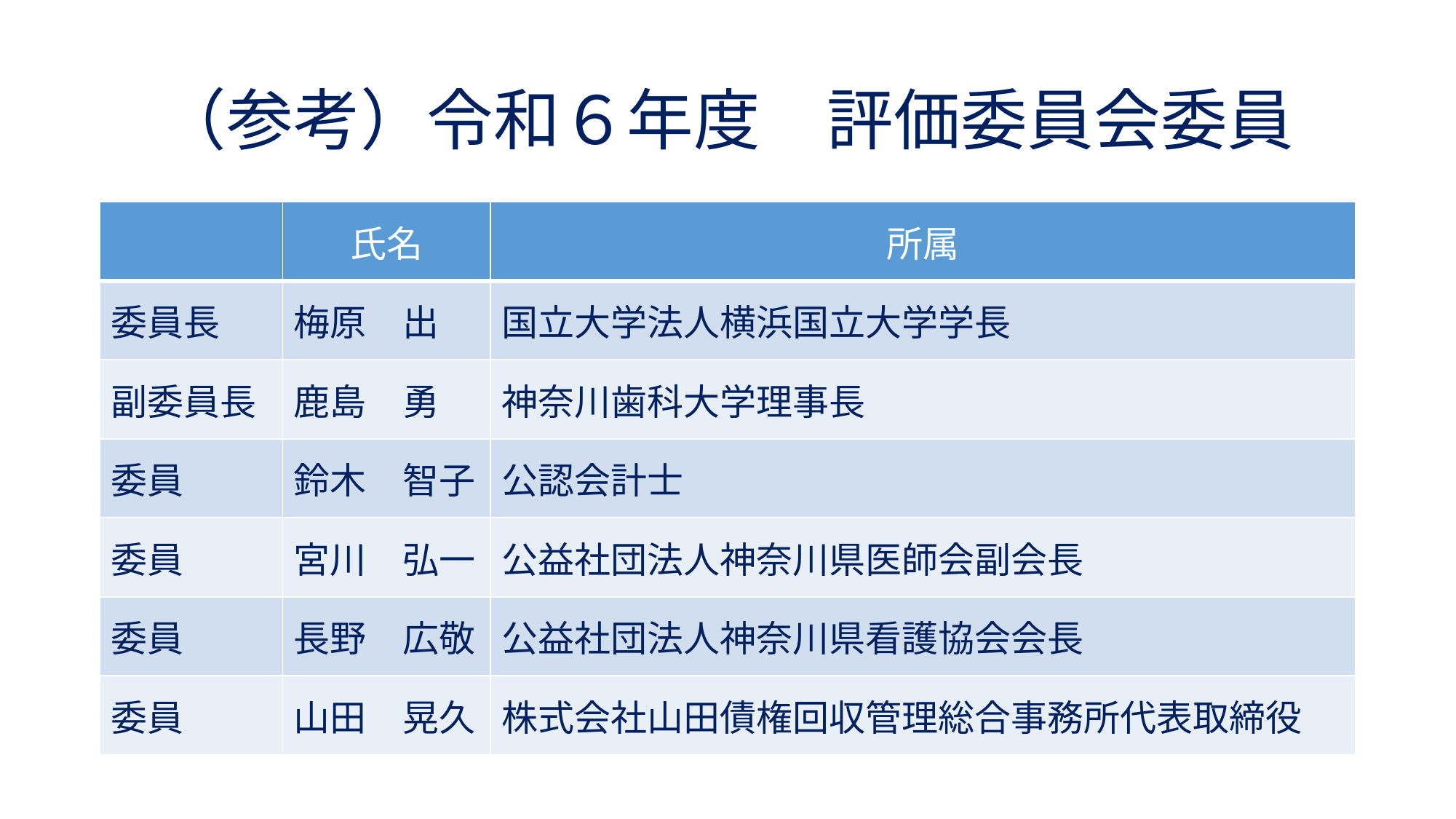

# （参考）令和６年度　評価委員会委員
|  | 氏名 | 所属 |
| --- | --- | --- |
| 委員長 | 梅原　出 | 国立大学法人横浜国立大学学長 |
| 副委員長 | 鹿島　勇 | 神奈川歯科大学理事長 |
| 委員 | 鈴木　智子 | 公認会計士 |
| 委員 | 宮川　弘一 | 公益社団法人神奈川県医師会副会長 |
| 委員 | 長野　広敬 | 公益社団法人神奈川県看護協会会長 |
| 委員 | 山田　晃久 | 株式会社山田債権回収管理総合事務所代表取締役 |